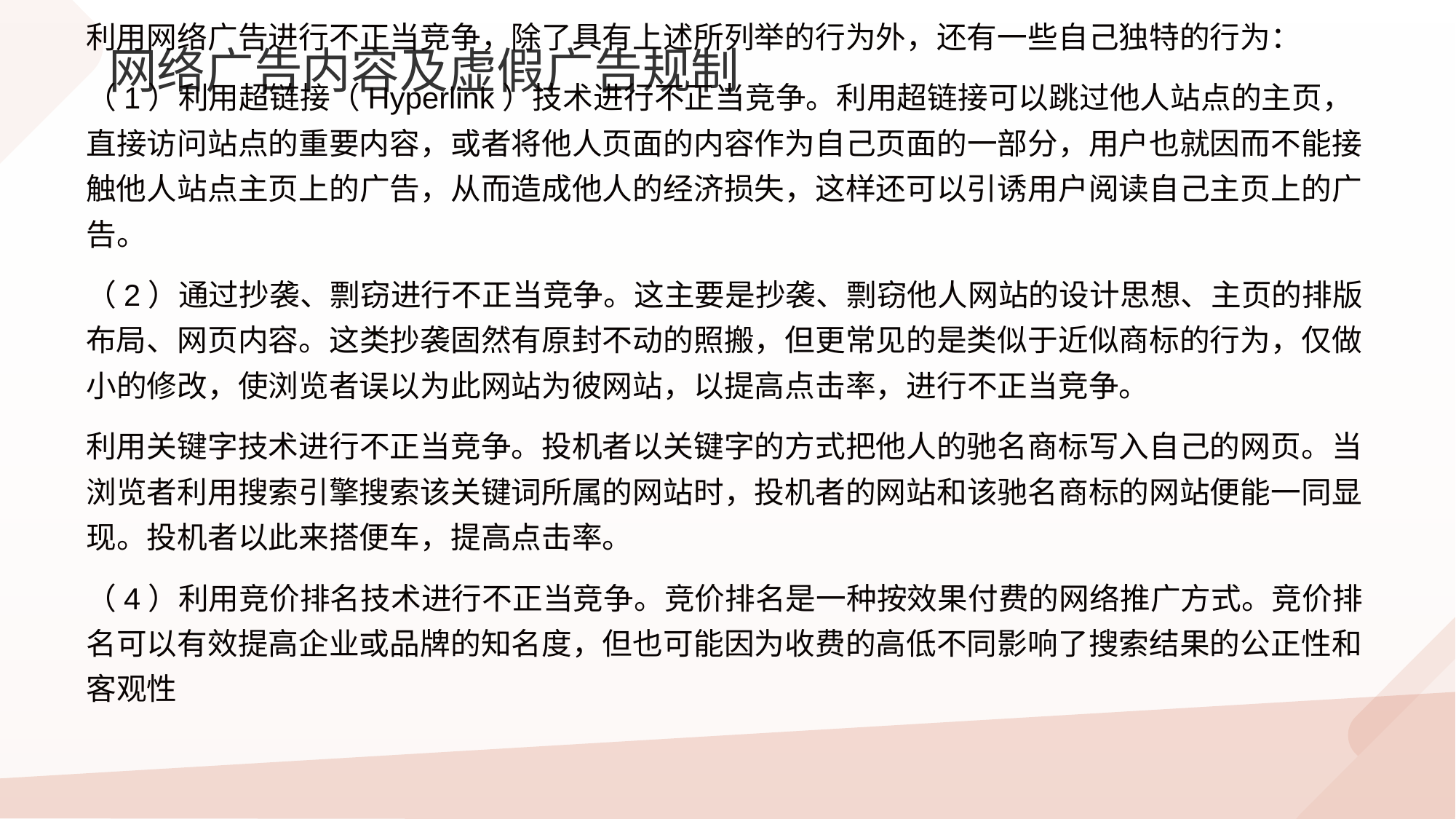

网络广告内容及虚假广告规制
利用网络广告进行不正当竞争，除了具有上述所列举的行为外，还有一些自己独特的行为：
（1）利用超链接（Hyperlink）技术进行不正当竞争。利用超链接可以跳过他人站点的主页，直接访问站点的重要内容，或者将他人页面的内容作为自己页面的一部分，用户也就因而不能接触他人站点主页上的广告，从而造成他人的经济损失，这样还可以引诱用户阅读自己主页上的广告。
（2）通过抄袭、剽窃进行不正当竞争。这主要是抄袭、剽窃他人网站的设计思想、主页的排版布局、网页内容。这类抄袭固然有原封不动的照搬，但更常见的是类似于近似商标的行为，仅做小的修改，使浏览者误以为此网站为彼网站，以提高点击率，进行不正当竞争。
利用关键字技术进行不正当竞争。投机者以关键字的方式把他人的驰名商标写入自己的网页。当浏览者利用搜索引擎搜索该关键词所属的网站时，投机者的网站和该驰名商标的网站便能一同显现。投机者以此来搭便车，提高点击率。
（4）利用竞价排名技术进行不正当竞争。竞价排名是一种按效果付费的网络推广方式。竞价排名可以有效提高企业或品牌的知名度，但也可能因为收费的高低不同影响了搜索结果的公正性和客观性